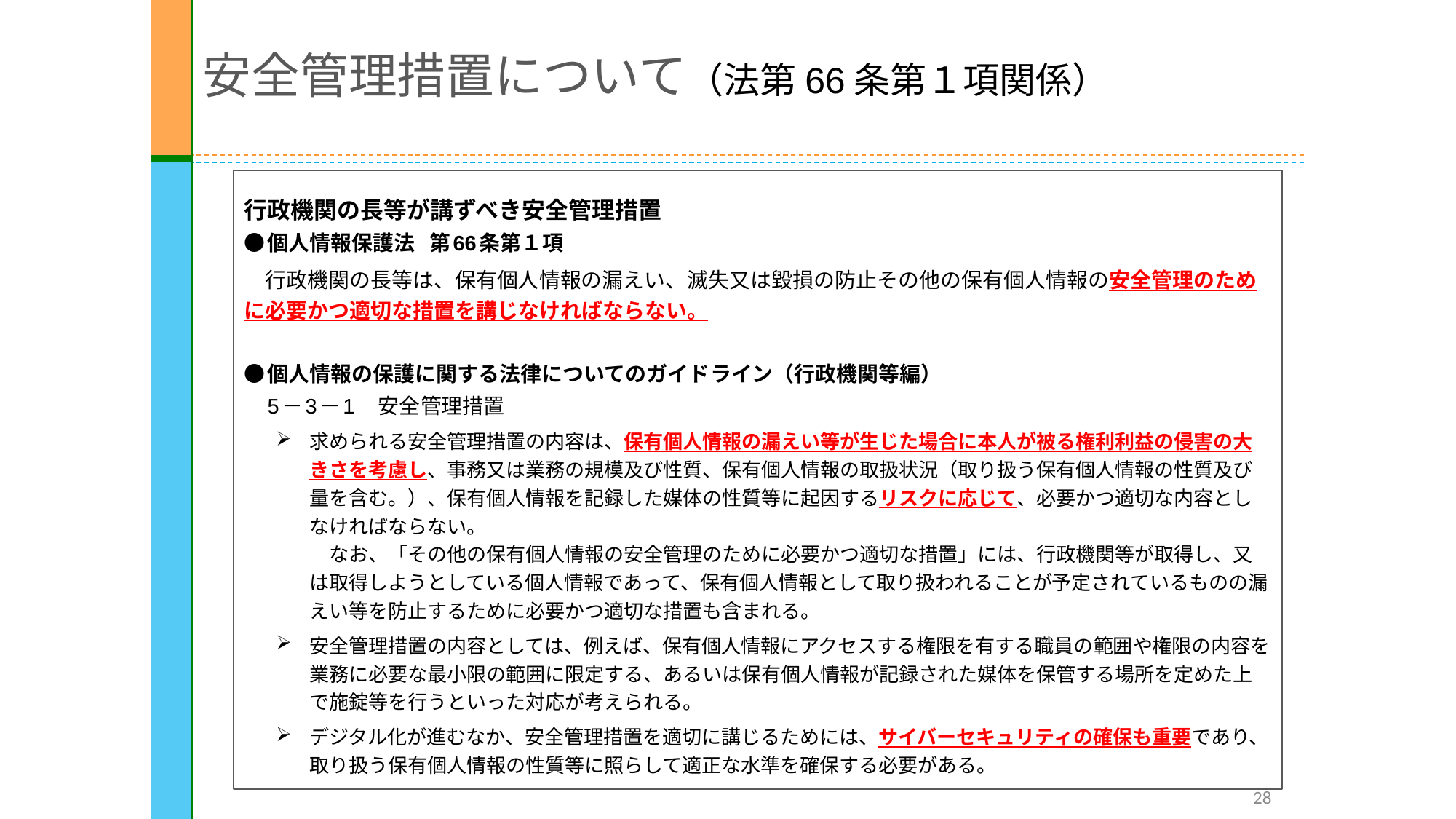

安全管理措置について（法第66条第１項関係）

行政機関の長等が講ずべき安全管理措置
●個人情報保護法   第66条第１項
　行政機関の長等は、保有個人情報の漏えい、滅失又は毀損の防止その他の保有個人情報の安全管理のために必要かつ適切な措置を講じなければならない。

●個人情報の保護に関する法律についてのガイドライン（行政機関等編）
　5－3－1　安全管理措置
求められる安全管理措置の内容は、保有個人情報の漏えい等が生じた場合に本人が被る権利利益の侵害の大きさを考慮し、事務又は業務の規模及び性質、保有個人情報の取扱状況（取り扱う保有個人情報の性質及び量を含む。）、保有個人情報を記録した媒体の性質等に起因するリスクに応じて、必要かつ適切な内容としなければならない。
　なお、「その他の保有個人情報の安全管理のために必要かつ適切な措置」には、行政機関等が取得し、又は取得しようとしている個人情報であって、保有個人情報として取り扱われることが予定されているものの漏えい等を防止するために必要かつ適切な措置も含まれる。
安全管理措置の内容としては、例えば、保有個人情報にアクセスする権限を有する職員の範囲や権限の内容を業務に必要な最小限の範囲に限定する、あるいは保有個人情報が記録された媒体を保管する場所を定めた上で施錠等を行うといった対応が考えられる。
デジタル化が進むなか、安全管理措置を適切に講じるためには、サイバーセキュリティの確保も重要であり、取り扱う保有個人情報の性質等に照らして適正な水準を確保する必要がある。
28